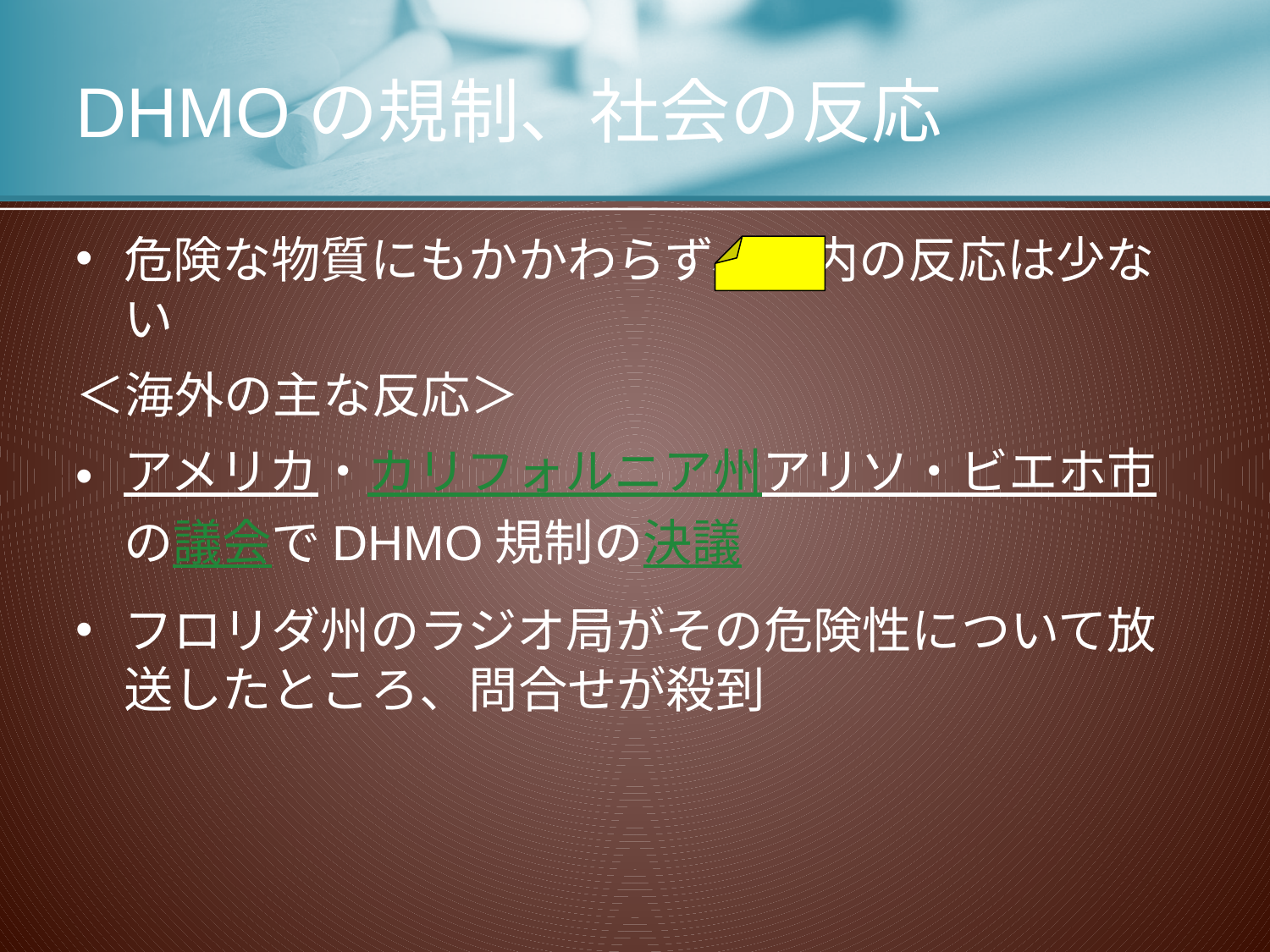

# DHMOの規制、社会の反応
危険な物質にもかかわらず、国内の反応は少ない
＜海外の主な反応＞
アメリカ・カリフォルニア州アリソ・ビエホ市の議会でDHMO規制の決議
フロリダ州のラジオ局がその危険性について放送したところ、問合せが殺到